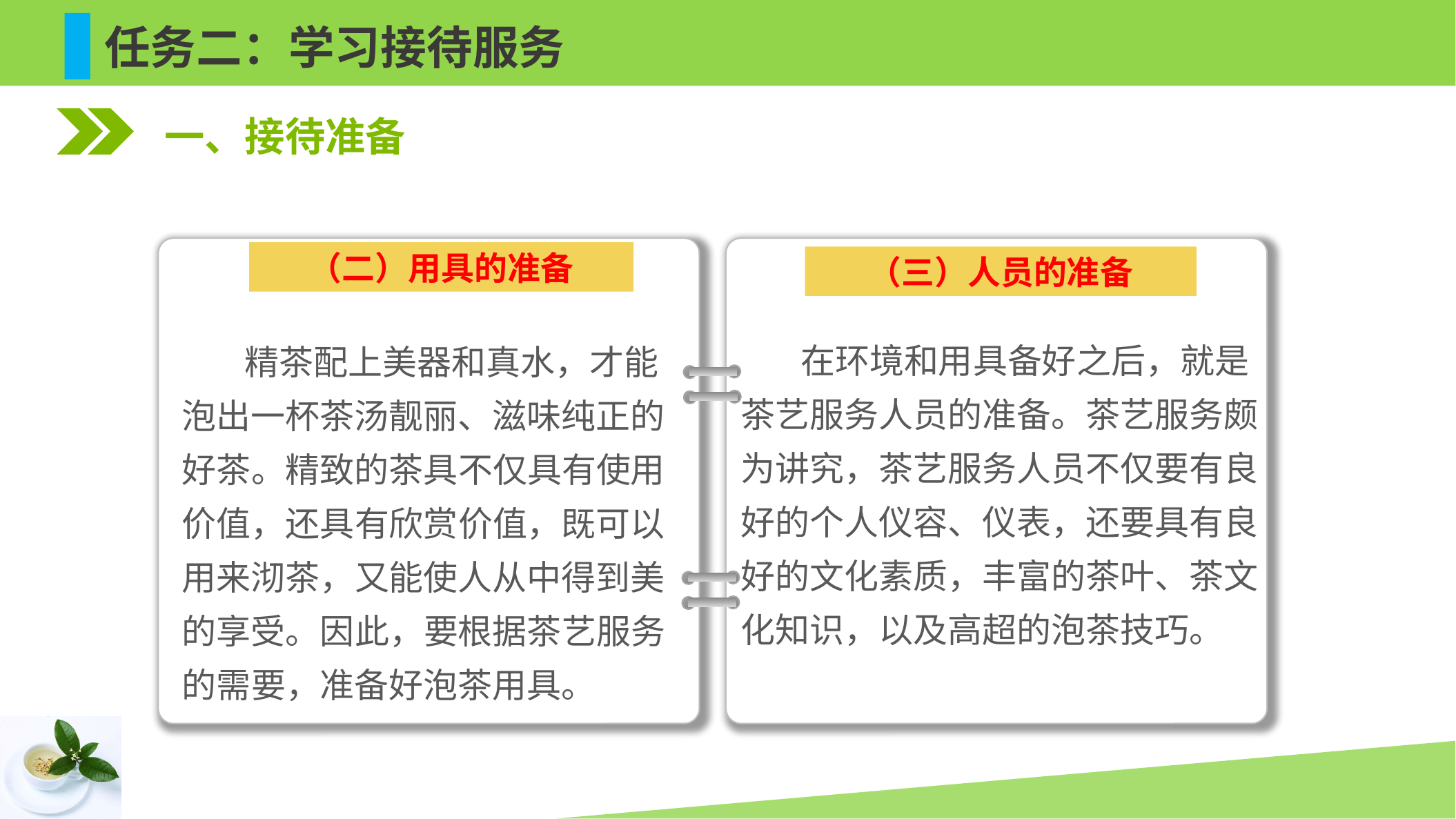

任务二：学习接待服务
一、接待准备

（二）用具的准备
（三）人员的准备
       在环境和用具备好之后，就是茶艺服务人员的准备。茶艺服务颇为讲究，茶艺服务人员不仅要有良好的个人仪容、仪表，还要具有良好的文化素质，丰富的茶叶、茶文化知识，以及高超的泡茶技巧。
       精茶配上美器和真水，才能泡出一杯茶汤靓丽、滋味纯正的好茶。精致的茶具不仅具有使用价值，还具有欣赏价值，既可以用来沏茶，又能使人从中得到美的享受。因此，要根据茶艺服务的需要，准备好泡茶用具。